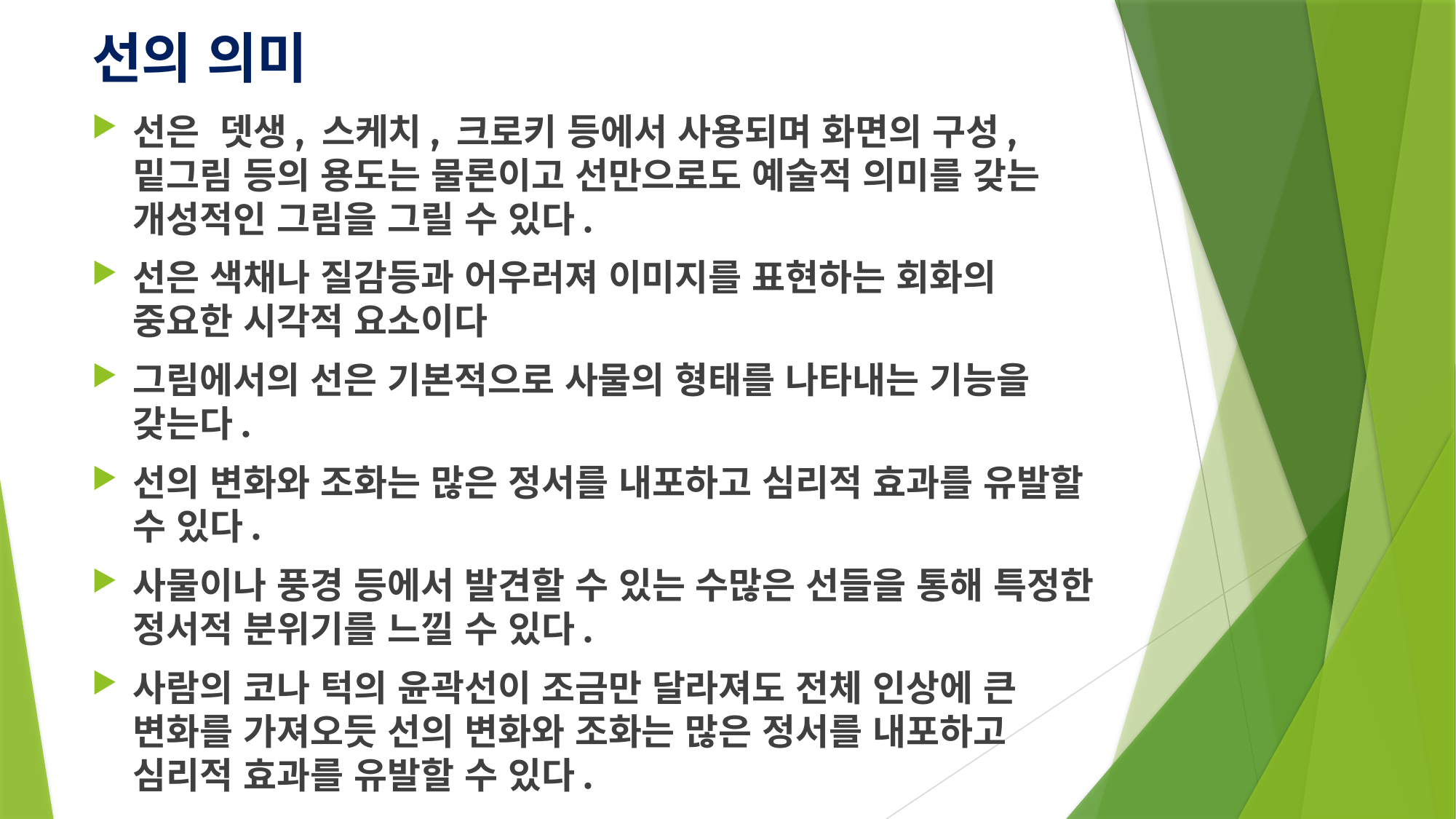

# 선의 의미
선은  뎃생, 스케치, 크로키 등에서 사용되며 화면의 구성, 밑그림 등의 용도는 물론이고 선만으로도 예술적 의미를 갖는 개성적인 그림을 그릴 수 있다.
선은 색채나 질감등과 어우러져 이미지를 표현하는 회화의 중요한 시각적 요소이다
그림에서의 선은 기본적으로 사물의 형태를 나타내는 기능을 갖는다.
선의 변화와 조화는 많은 정서를 내포하고 심리적 효과를 유발할 수 있다.
사물이나 풍경 등에서 발견할 수 있는 수많은 선들을 통해 특정한 정서적 분위기를 느낄 수 있다.
사람의 코나 턱의 윤곽선이 조금만 달라져도 전체 인상에 큰 변화를 가져오듯 선의 변화와 조화는 많은 정서를 내포하고 심리적 효과를 유발할 수 있다.